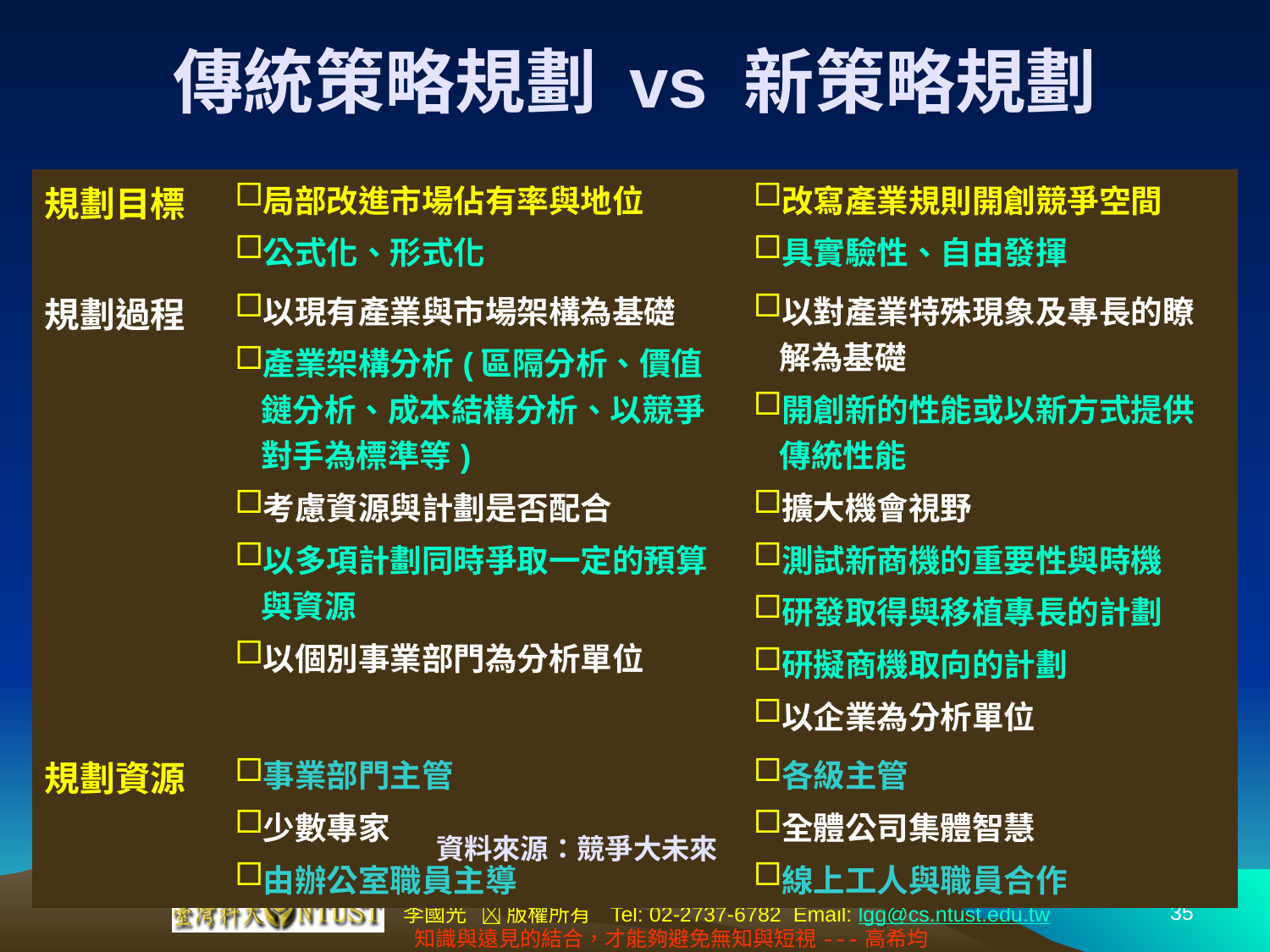

# 傳統策略規劃 vs 新策略規劃
| 規劃目標 | 局部改進市場佔有率與地位 公式化、形式化 | 改寫產業規則開創競爭空間 具實驗性、自由發揮 |
| --- | --- | --- |
| 規劃過程 | 以現有產業與市場架構為基礎 產業架構分析(區隔分析、價值鏈分析、成本結構分析、以競爭對手為標準等) 考慮資源與計劃是否配合 以多項計劃同時爭取一定的預算與資源 以個別事業部門為分析單位 | 以對產業特殊現象及專長的瞭解為基礎 開創新的性能或以新方式提供傳統性能 擴大機會視野 測試新商機的重要性與時機 研發取得與移植專長的計劃 研擬商機取向的計劃 以企業為分析單位 |
| 規劃資源 | 事業部門主管 少數專家 由辦公室職員主導 | 各級主管 全體公司集體智慧 線上工人與職員合作 |
資料來源：競爭大未來
35